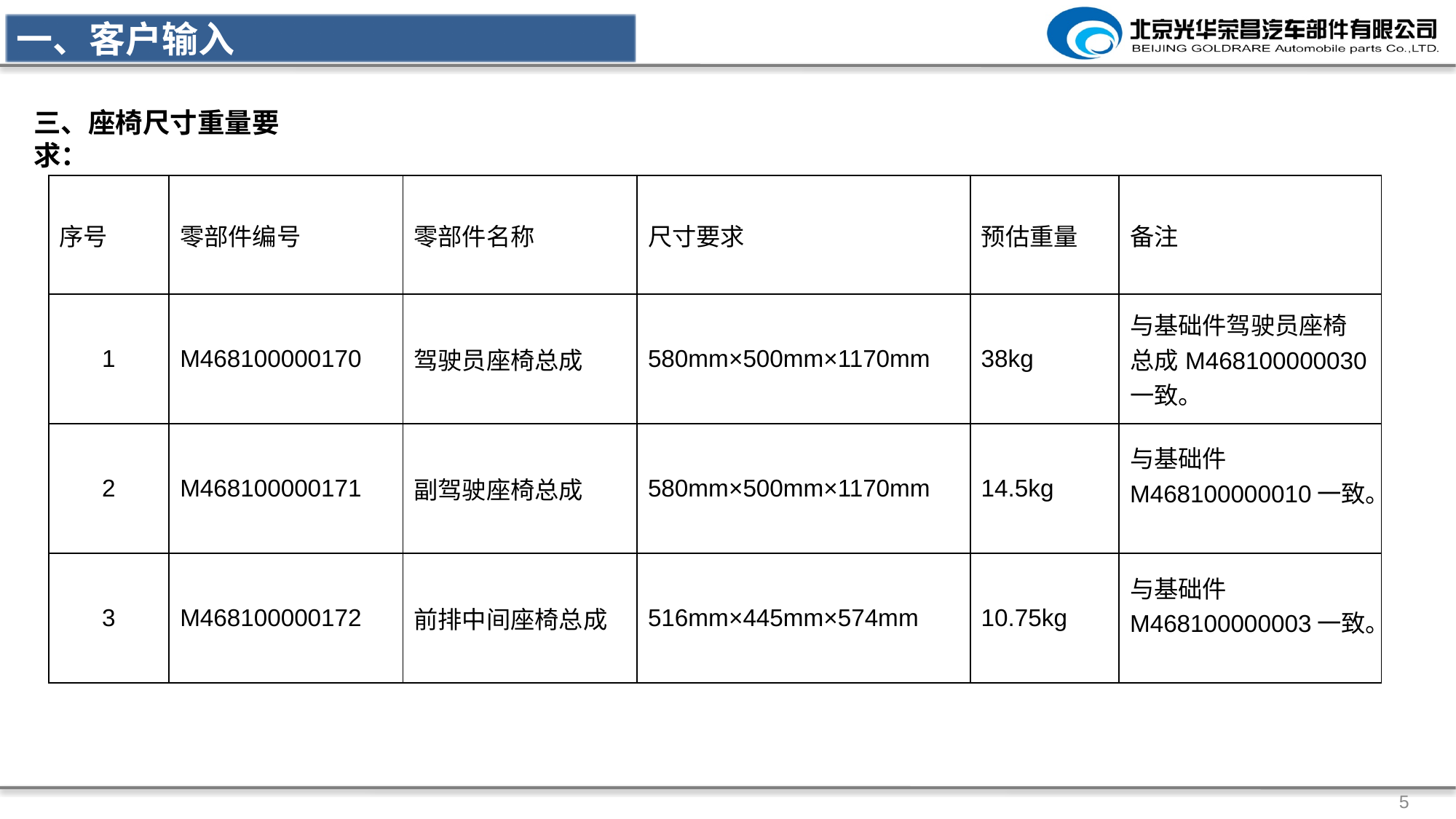

一、客户输入
三、座椅尺寸重量要求：
| 序号 | 零部件编号 | 零部件名称 | 尺寸要求 | 预估重量 | 备注 |
| --- | --- | --- | --- | --- | --- |
| 1 | M468100000170 | 驾驶员座椅总成 | 580mm×500mm×1170mm | 38kg | 与基础件驾驶员座椅总成M468100000030一致。 |
| 2 | M468100000171 | 副驾驶座椅总成 | 580mm×500mm×1170mm | 14.5kg | 与基础件M468100000010一致。 |
| 3 | M468100000172 | 前排中间座椅总成 | 516mm×445mm×574mm | 10.75kg | 与基础件M468100000003一致。 |